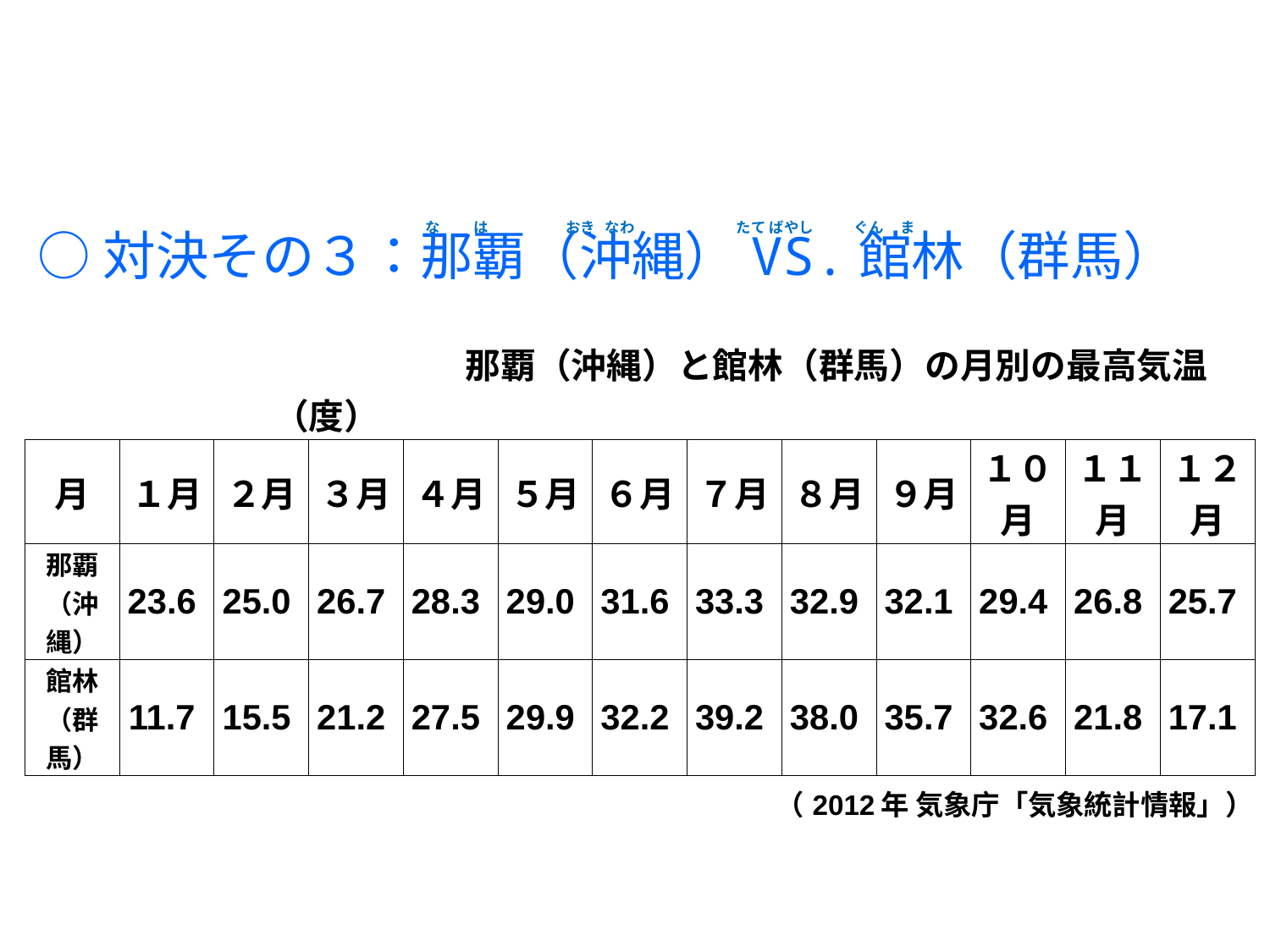

○対決その３：那覇（沖縄）VS.館林（群馬）
 な　　 は　　　　　 おき   なわ                              たて ばやし            ぐん     ま
| 那覇（沖縄）と館林（群馬）の月別の最高気温　　　　　　　　（度） |  |  |  |  |  |  |  |  |  |  |  |  |
| --- | --- | --- | --- | --- | --- | --- | --- | --- | --- | --- | --- | --- |
| 月 | １月 | ２月 | ３月 | ４月 | ５月 | ６月 | ７月 | ８月 | ９月 | １０月 | １１月 | １２月 |
| 那覇 （沖縄） | 23.6 | 25.0 | 26.7 | 28.3 | 29.0 | 31.6 | 33.3 | 32.9 | 32.1 | 29.4 | 26.8 | 25.7 |
| 館林 （群馬） | 11.7 | 15.5 | 21.2 | 27.5 | 29.9 | 32.2 | 39.2 | 38.0 | 35.7 | 32.6 | 21.8 | 17.1 |
| （2012年 気象庁「気象統計情報」） |  |  |  |  |  |  |  |  |  |  |  |  |